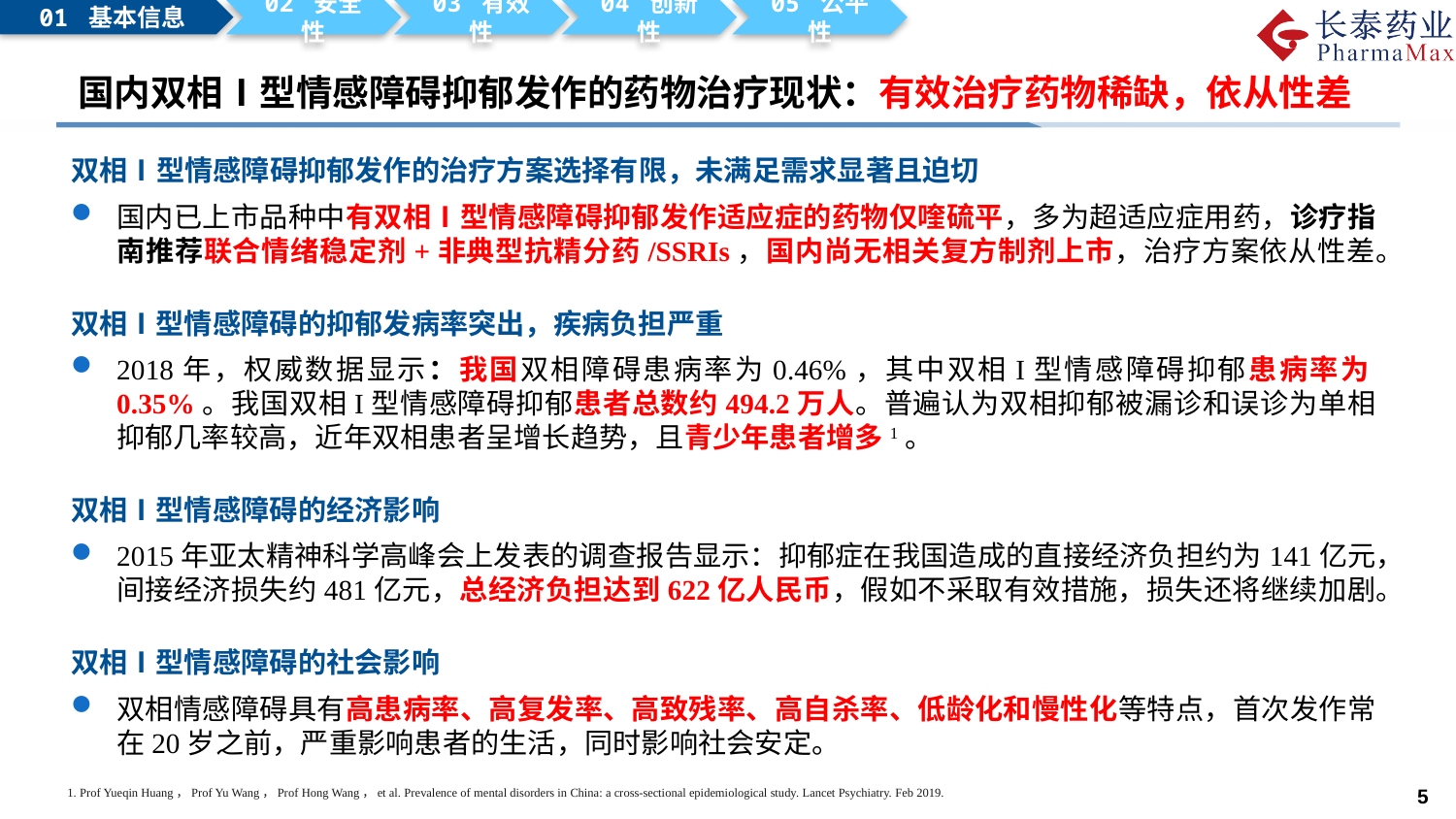

01 基本信息
02 安全性
03 有效性
04 创新性
05 公平性
# 国内双相Ⅰ型情感障碍抑郁发作的药物治疗现状：有效治疗药物稀缺，依从性差
双相Ⅰ型情感障碍抑郁发作的治疗方案选择有限，未满足需求显著且迫切
国内已上市品种中有双相Ⅰ型情感障碍抑郁发作适应症的药物仅喹硫平，多为超适应症用药，诊疗指南推荐联合情绪稳定剂+非典型抗精分药/SSRIs，国内尚无相关复方制剂上市，治疗方案依从性差。

双相Ⅰ型情感障碍的抑郁发病率突出，疾病负担严重
2018年，权威数据显示：我国双相障碍患病率为0.46%，其中双相I型情感障碍抑郁患病率为0.35%。我国双相I型情感障碍抑郁患者总数约494.2万人。普遍认为双相抑郁被漏诊和误诊为单相抑郁几率较高，近年双相患者呈增长趋势，且青少年患者增多1。

双相Ⅰ型情感障碍的经济影响
2015年亚太精神科学高峰会上发表的调查报告显示：抑郁症在我国造成的直接经济负担约为141亿元，间接经济损失约481亿元，总经济负担达到622亿人民币，假如不采取有效措施，损失还将继续加剧。

双相Ⅰ型情感障碍的社会影响
双相情感障碍具有高患病率、高复发率、高致残率、高自杀率、低龄化和慢性化等特点，首次发作常在20岁之前，严重影响患者的生活，同时影响社会安定。
1. Prof Yueqin Huang，Prof Yu Wang，Prof Hong Wang，et al. Prevalence of mental disorders in China: a cross-sectional epidemiological study. Lancet Psychiatry. Feb 2019.